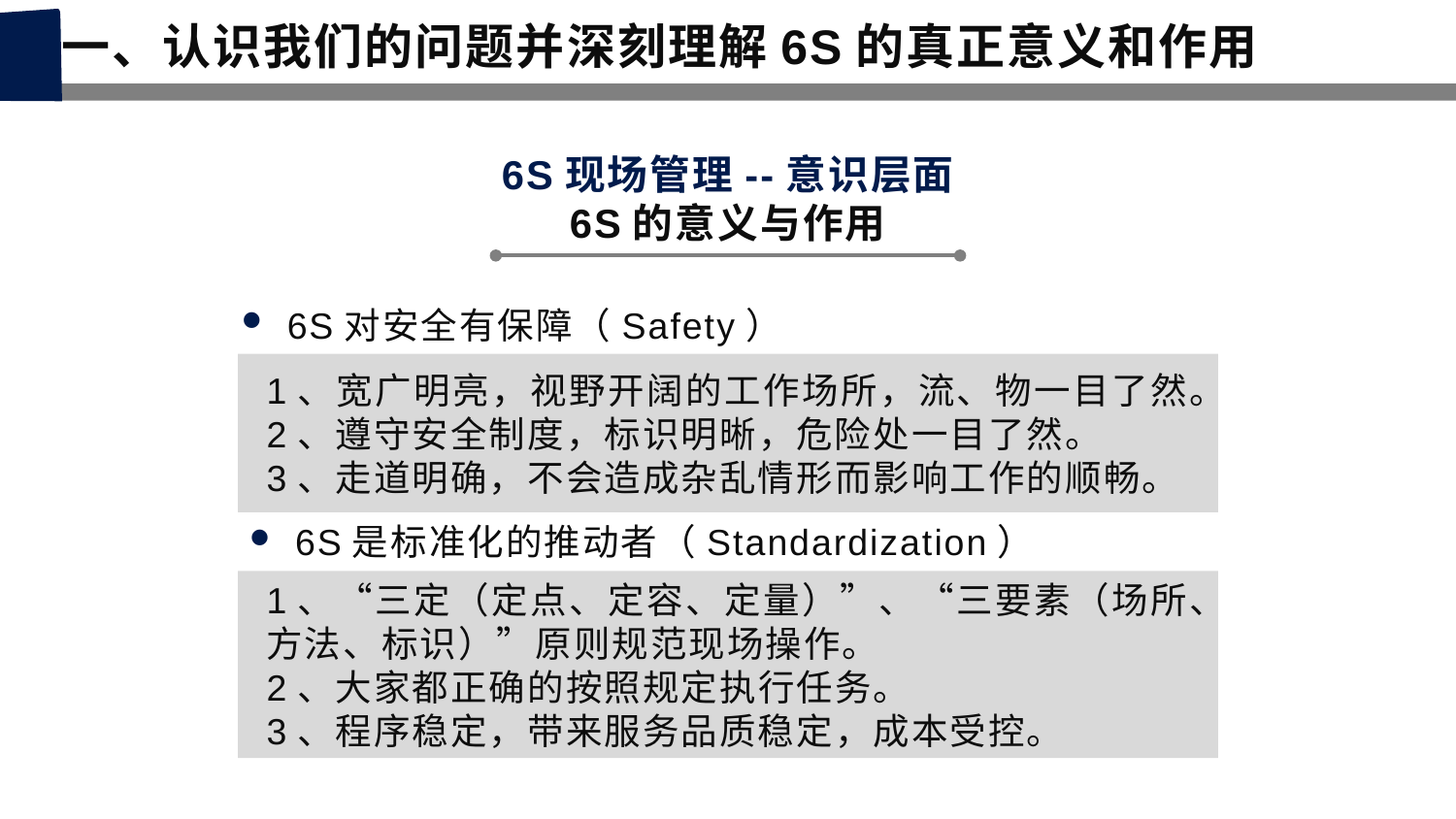

一、认识我们的问题并深刻理解6S的真正意义和作用
6S现场管理--意识层面
6S的意义与作用
6S对安全有保障（Safety）
1、宽广明亮，视野开阔的工作场所，流、物一目了然。
2、遵守安全制度，标识明晰，危险处一目了然。
3、走道明确，不会造成杂乱情形而影响工作的顺畅。
6S是标准化的推动者（Standardization）
1、“三定（定点、定容、定量）”、“三要素（场所、方法、标识）”原则规范现场操作。
2、大家都正确的按照规定执行任务。
3、程序稳定，带来服务品质稳定，成本受控。